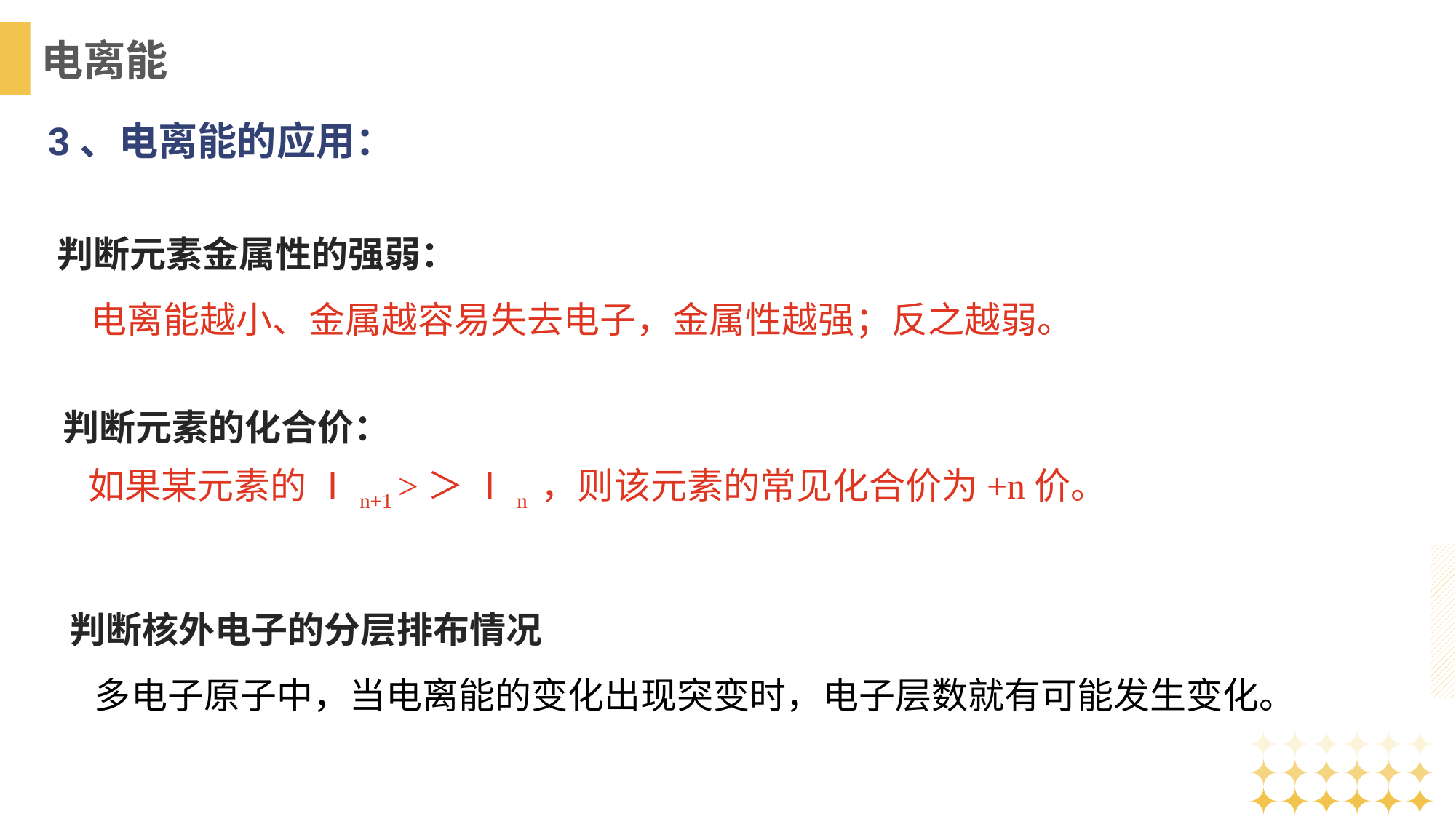

电离能
3、电离能的应用：
判断元素金属性的强弱：
   电离能越小、金属越容易失去电子，金属性越强；反之越弱。
判断元素的化合价：
  如果某元素的 Ⅰn+1 >＞ Ⅰn ，则该元素的常见化合价为+n价。
判断核外电子的分层排布情况
  多电子原子中，当电离能的变化出现突变时，电子层数就有可能发生变化。